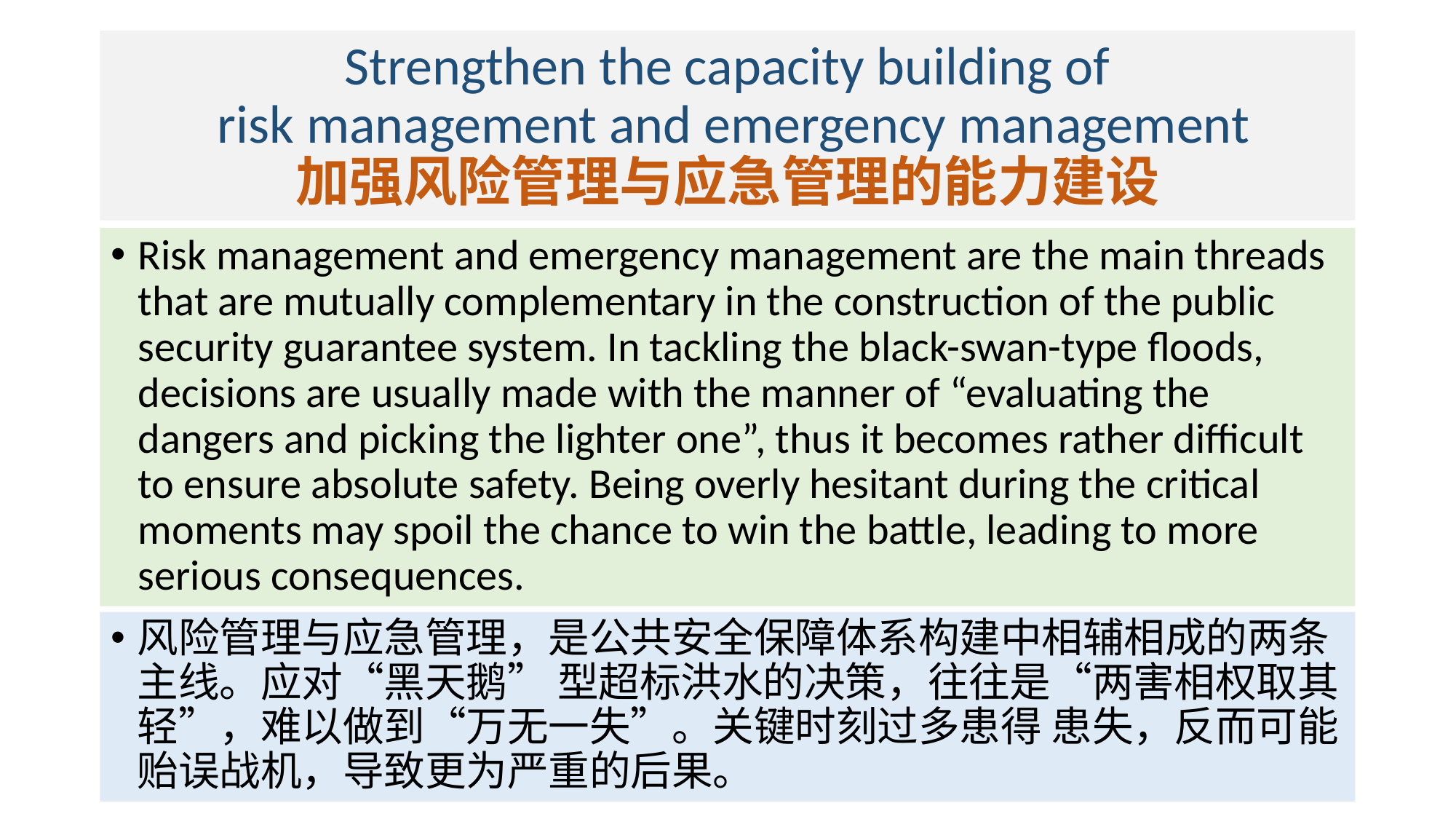

# Strengthen the capacity building of risk management and emergency management 加强风险管理与应急管理的能力建设
Risk management and emergency management are the main threads that are mutually complementary in the construction of the public security guarantee system. In tackling the black-swan-type floods, decisions are usually made with the manner of “evaluating the dangers and picking the lighter one”, thus it becomes rather difficult to ensure absolute safety. Being overly hesitant during the critical moments may spoil the chance to win the battle, leading to more serious consequences.
风险管理与应急管理，是公共安全保障体系构建中相辅相成的两条主线。应对“黑天鹅” 型超标洪水的决策，往往是“两害相权取其轻”，难以做到“万无一失”。关键时刻过多患得 患失，反而可能贻误战机，导致更为严重的后果。